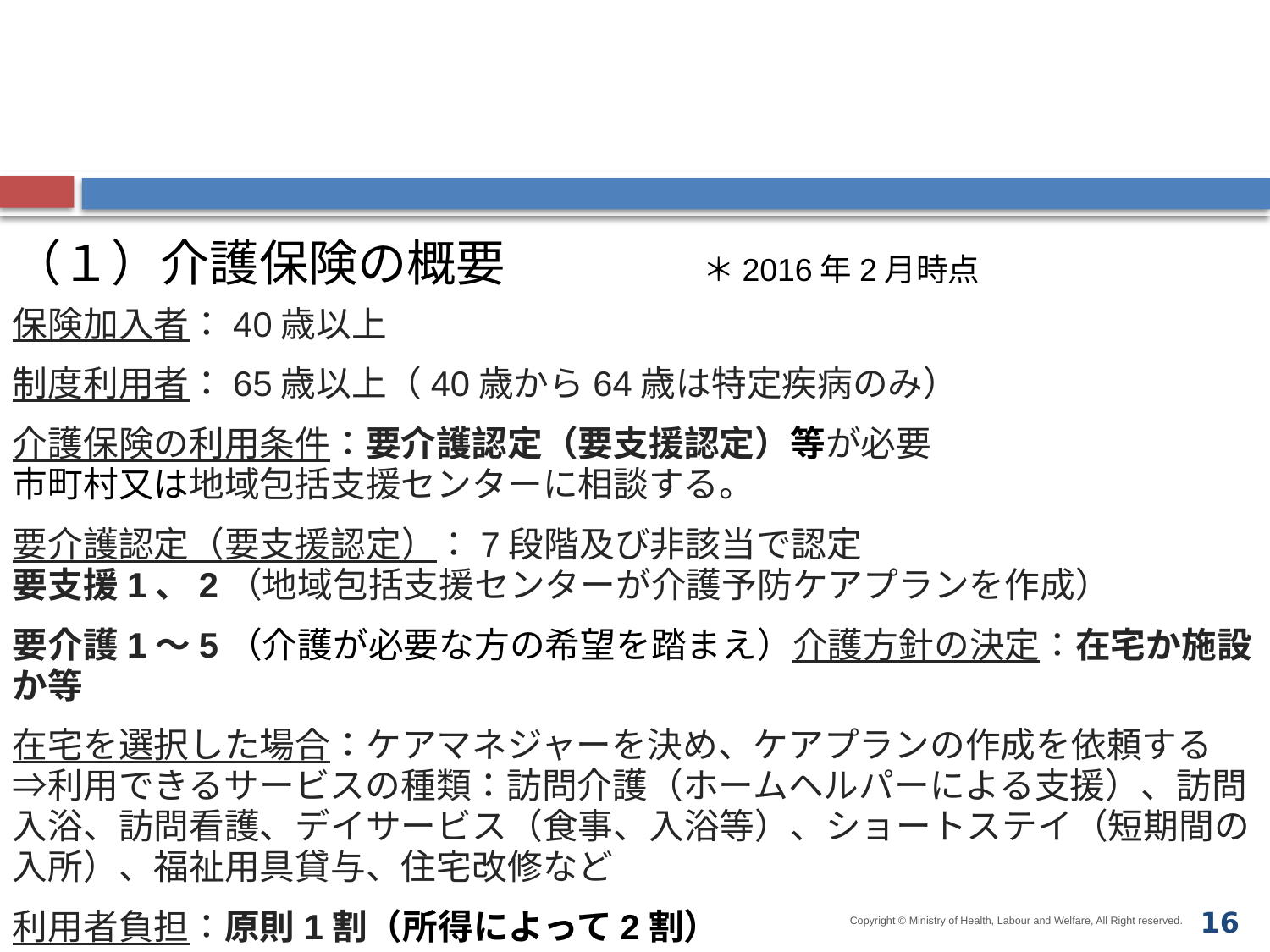

（１）介護保険の概要　　　　＊2016年2月時点
保険加入者：40歳以上
制度利用者：65歳以上（40歳から64歳は特定疾病のみ）
介護保険の利用条件：要介護認定（要支援認定）等が必要
市町村又は地域包括支援センターに相談する。
要介護認定（要支援認定）：7段階及び非該当で認定
要支援1、2（地域包括支援センターが介護予防ケアプランを作成）
要介護1～5（介護が必要な方の希望を踏まえ）介護方針の決定：在宅か施設か等
在宅を選択した場合：ケアマネジャーを決め、ケアプランの作成を依頼する
⇒利用できるサービスの種類：訪問介護（ホームヘルパーによる支援）、訪問入浴、訪問看護、デイサービス（食事、入浴等）、ショートステイ（短期間の入所）、福祉用具貸与、住宅改修など
利用者負担：原則1割（所得によって2割）
16